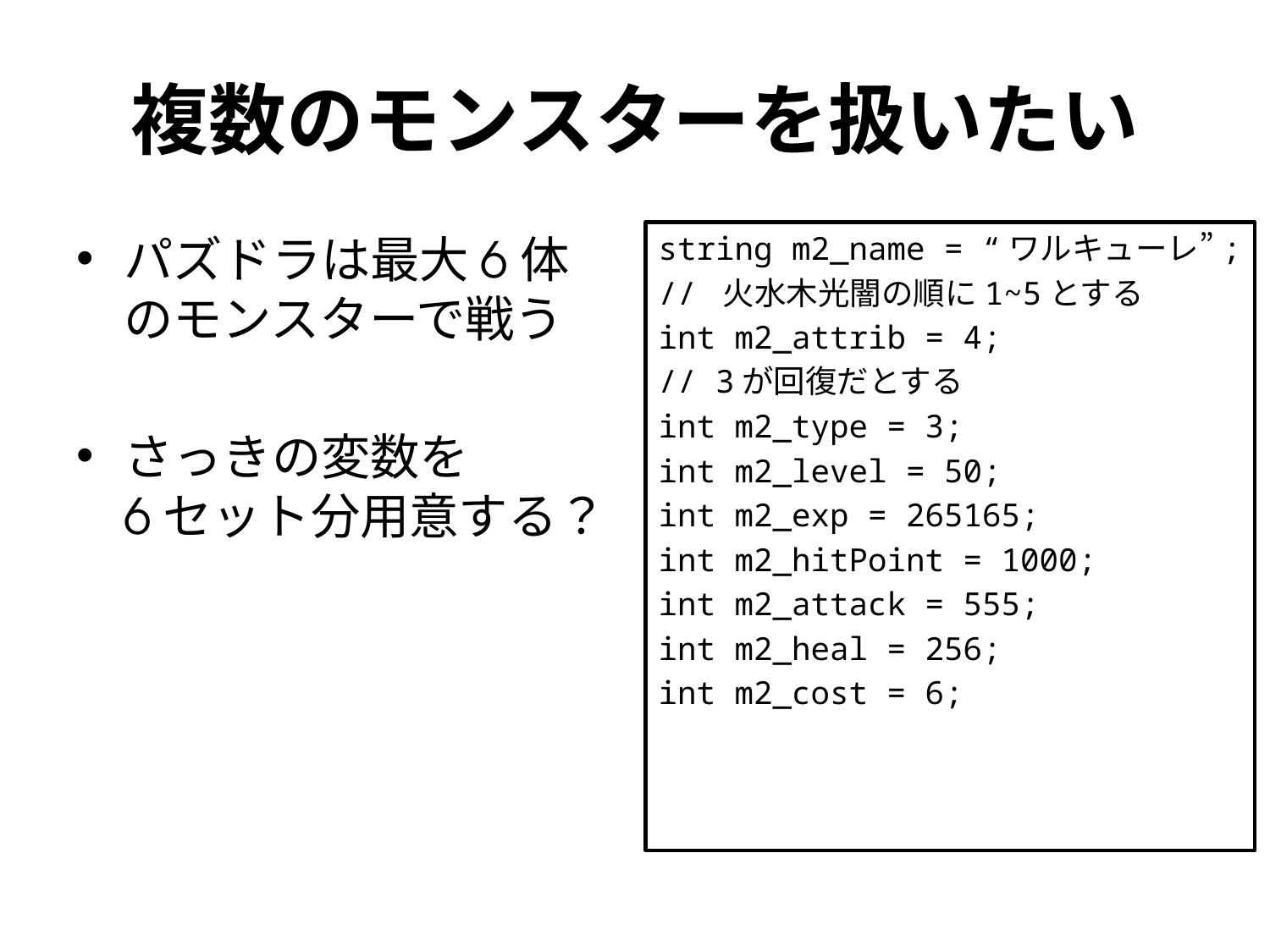

# 複数のモンスターを扱いたい
パズドラは最大6体のモンスターで戦う

さっきの変数を
6セット分用意する？
string m2_name = “ワルキューレ”;
// 火水木光闇の順に1~5とする
int m2_attrib = 4;
// 3が回復だとする
int m2_type = 3;
int m2_level = 50;
int m2_exp = 265165;
int m2_hitPoint = 1000;
int m2_attack = 555;
int m2_heal = 256;
int m2_cost = 6;